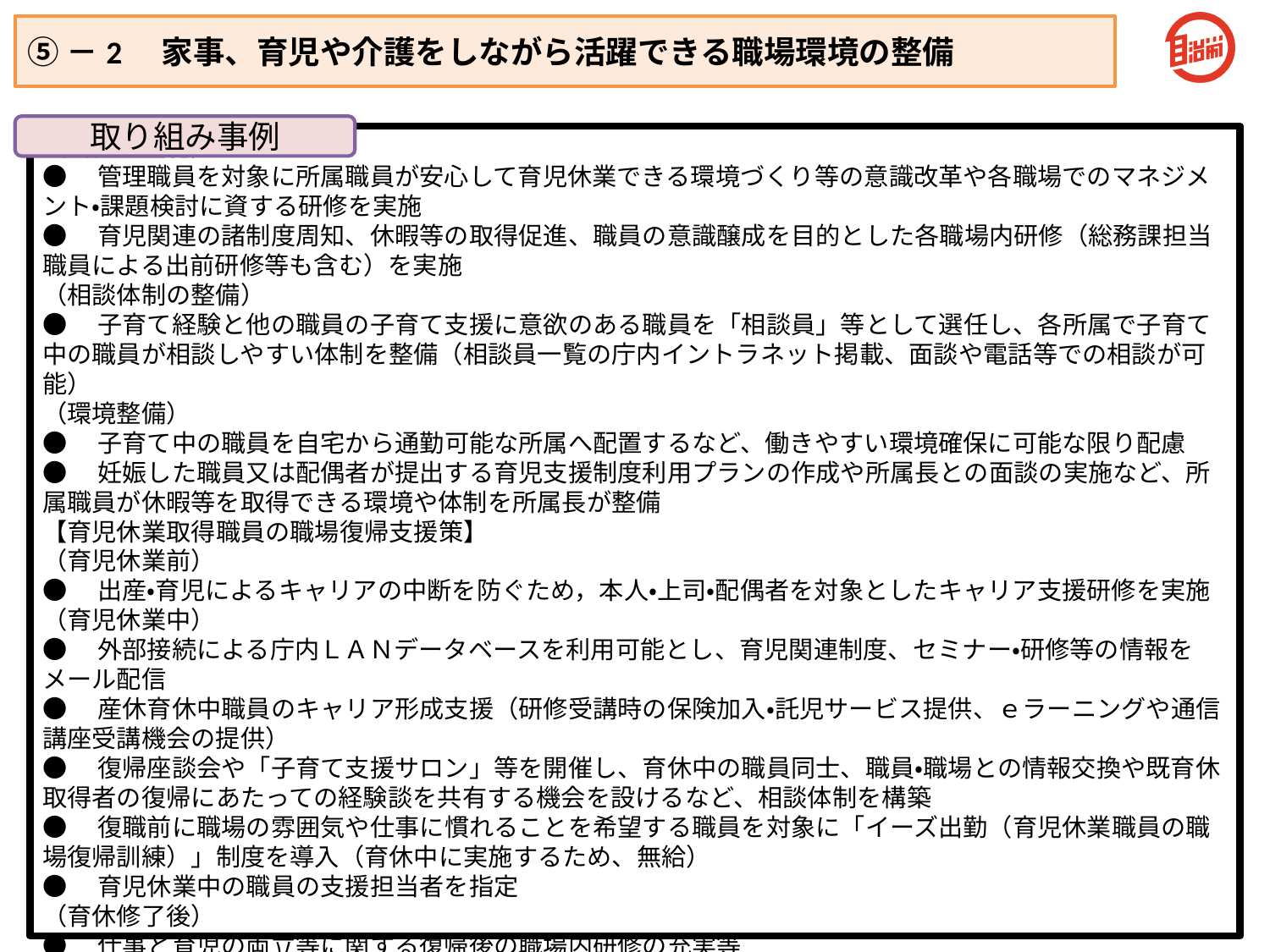

⑤－2　家事、育児や介護をしながら活躍できる職場環境の整備
取り組み事例

（研修の実施）
●　管理職員を対象に所属職員が安心して育児休業できる環境づくり等の意識改革や各職場でのマネジメント・課題検討に資する研修を実施
●　育児関連の諸制度周知、休暇等の取得促進、職員の意識醸成を目的とした各職場内研修（総務課担当職員による出前研修等も含む）を実施
（相談体制の整備）
●　子育て経験と他の職員の子育て支援に意欲のある職員を「相談員」等として選任し、各所属で子育て中の職員が相談しやすい体制を整備（相談員一覧の庁内イントラネット掲載、面談や電話等での相談が可能）
（環境整備）
●　子育て中の職員を自宅から通勤可能な所属へ配置するなど、働きやすい環境確保に可能な限り配慮
●　妊娠した職員又は配偶者が提出する育児支援制度利用プランの作成や所属長との面談の実施など、所属職員が休暇等を取得できる環境や体制を所属長が整備
【育児休業取得職員の職場復帰支援策】
（育児休業前）
●　出産・育児によるキャリアの中断を防ぐため，本人・上司・配偶者を対象としたキャリア支援研修を実施
（育児休業中）
●　外部接続による庁内ＬＡＮデータベースを利用可能とし、育児関連制度、セミナー・研修等の情報をメール配信
●　産休育休中職員のキャリア形成支援（研修受講時の保険加入・託児サービス提供、ｅラーニングや通信講座受講機会の提供）
●　復帰座談会や「子育て支援サロン」等を開催し、育休中の職員同士、職員・職場との情報交換や既育休取得者の復帰にあたっての経験談を共有する機会を設けるなど、相談体制を構築
●　復職前に職場の雰囲気や仕事に慣れることを希望する職員を対象に「イーズ出勤（育児休業職員の職場復帰訓練）」制度を導入（育休中に実施するため、無給）
●　育児休業中の職員の支援担当者を指定
（育休修了後）
●　仕事と育児の両立等に関する復帰後の職場内研修の充実等